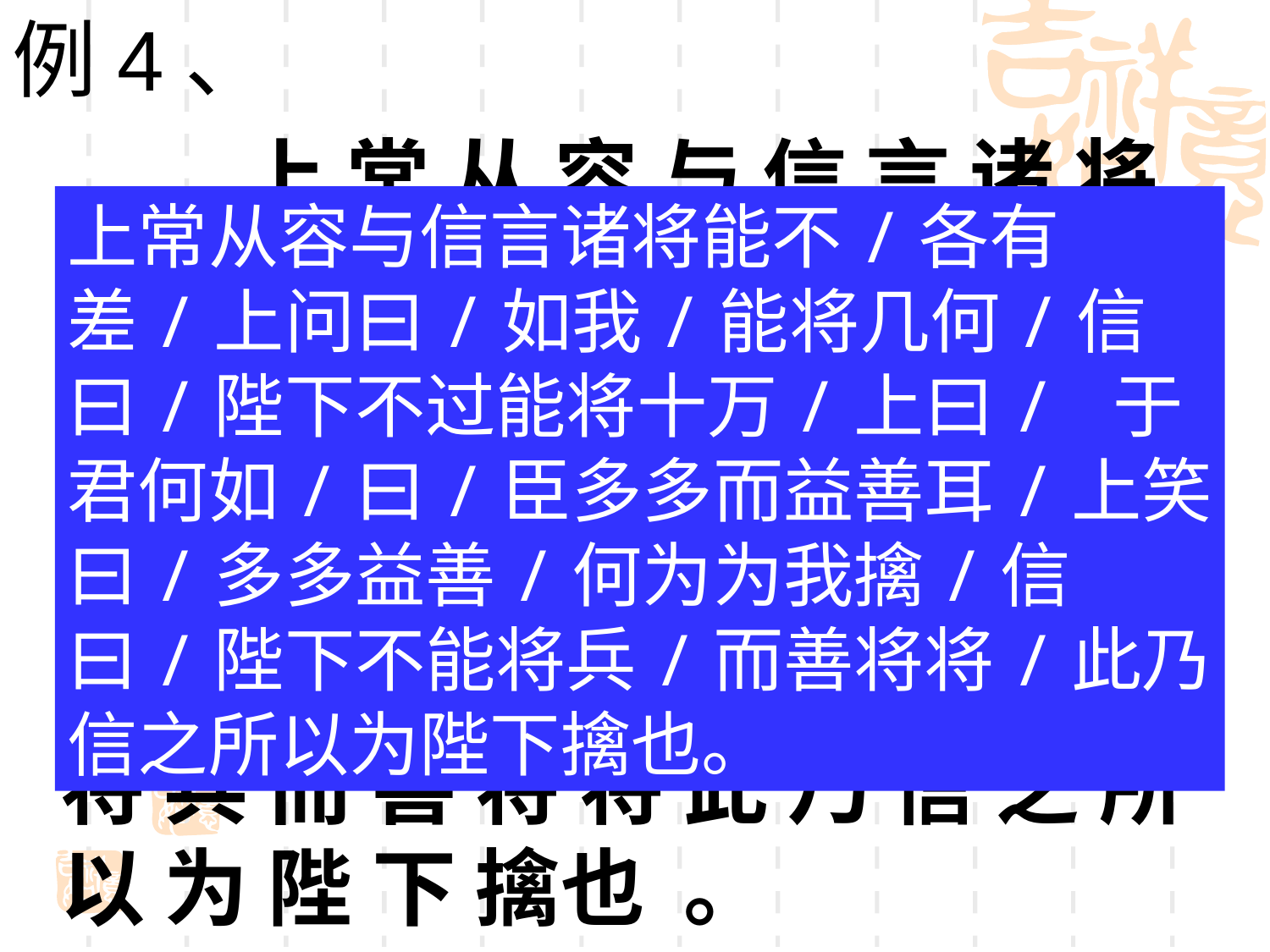

例4、
           上 常 从 容 与 信 言 诸 将 能 不 各 有 差 上 问 曰 如 我 能 将 几 何 信 曰 陛 下 不 过 能 将 十 万 上 曰 于 君 何 如 曰 臣 多 多 而 益 善 耳 笑 曰 多 多 益 善 何 为 为 我 擒 信 曰 陛 下 不 能 将 兵 而 善 将 将 此 乃 信 之 所 以 为 陛 下 擒也  。
上常从容与信言诸将能不/各有差/上问曰/如我/能将几何/信曰/陛下不过能将十万/上曰/ 于君何如/曰/臣多多而益善耳/上笑曰/多多益善/何为为我擒/信曰/陛下不能将兵/而善将将/此乃信之所以为陛下擒也。